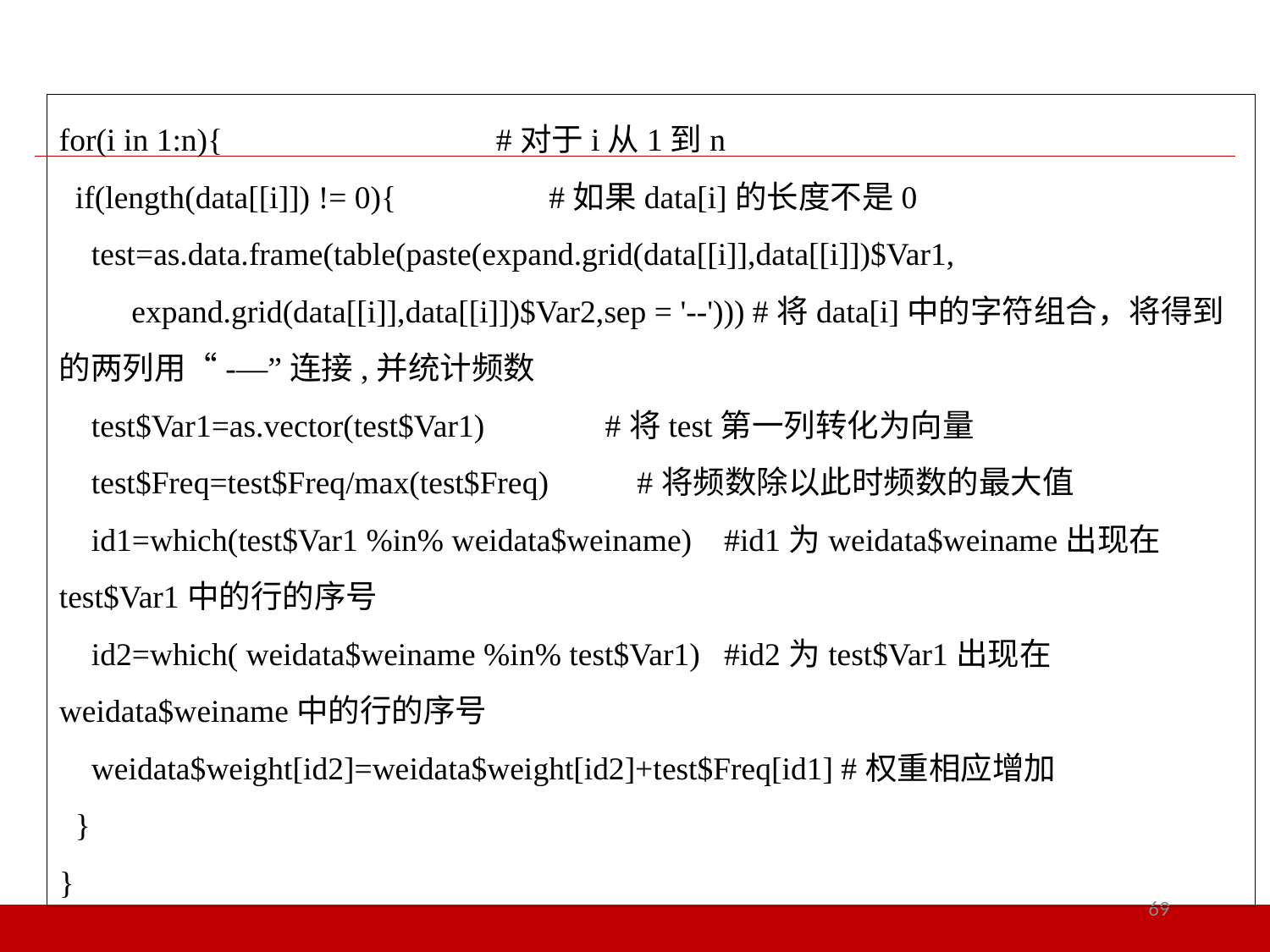

for(i in 1:n){                                  #对于i从1到n
  if(length(data[[i]]) != 0){                   #如果data[i]的长度不是0
    test=as.data.frame(table(paste(expand.grid(data[[i]],data[[i]])$Var1,
         expand.grid(data[[i]],data[[i]])$Var2,sep = '--'))) #将data[i]中的字符组合，将得到的两列用“-—”连接,并统计频数
    test$Var1=as.vector(test$Var1)               #将test第一列转化为向量
    test$Freq=test$Freq/max(test$Freq)           #将频数除以此时频数的最大值
    id1=which(test$Var1 %in% weidata$weiname)    #id1为weidata$weiname出现在test$Var1中的行的序号
    id2=which( weidata$weiname %in% test$Var1)   #id2为test$Var1出现在weidata$weiname中的行的序号
    weidata$weight[id2]=weidata$weight[id2]+test$Freq[id1] #权重相应增加
  }
}
69